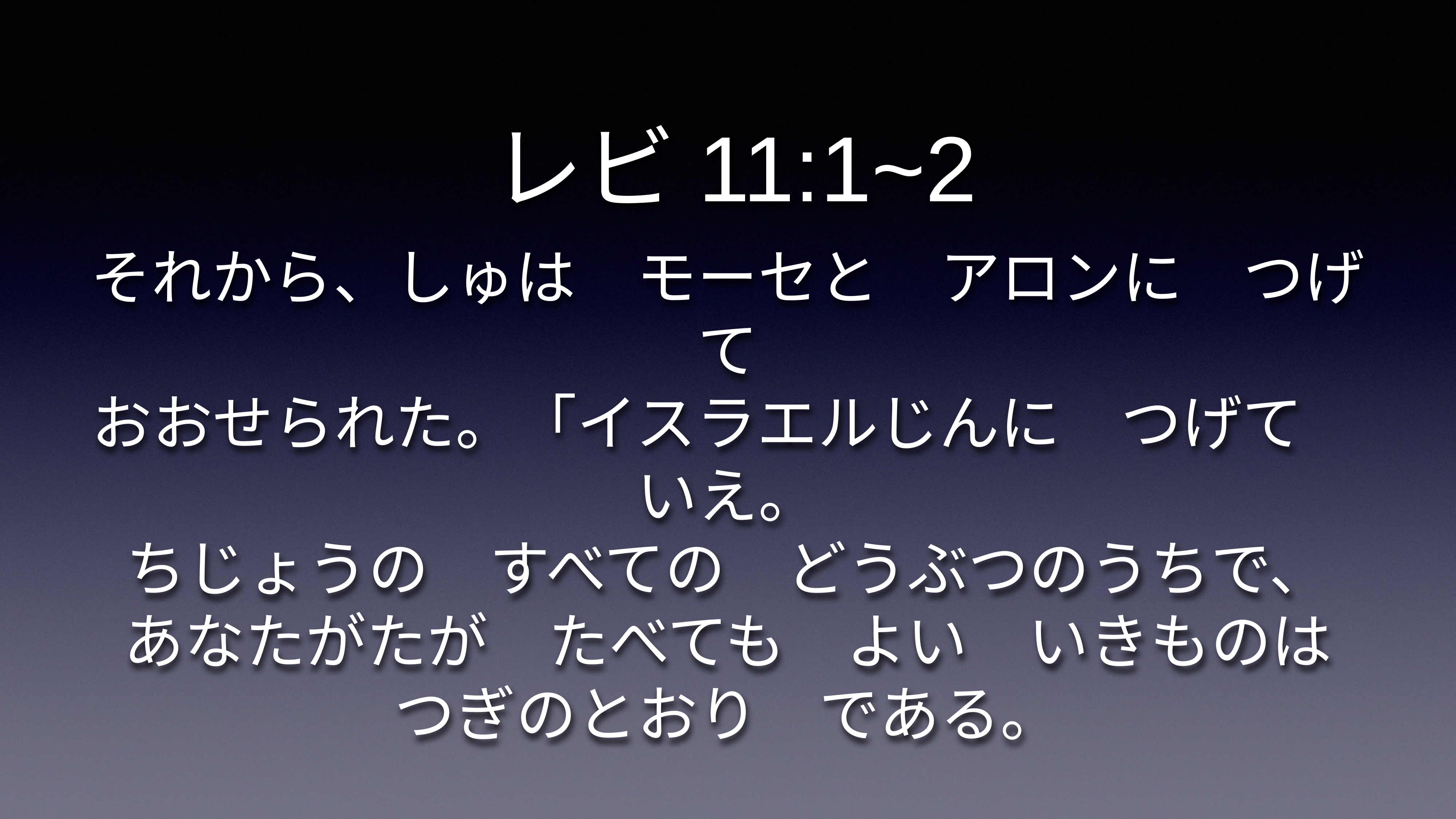

レビ11:1~2
それから、しゅは　モーセと　アロンに　つげて
おおせられた。「イスラエルじんに　つげて　いえ。
ちじょうの　すべての　どうぶつのうちで、
あなたがたが　たべても　よい　いきものは
つぎのとおり　である。